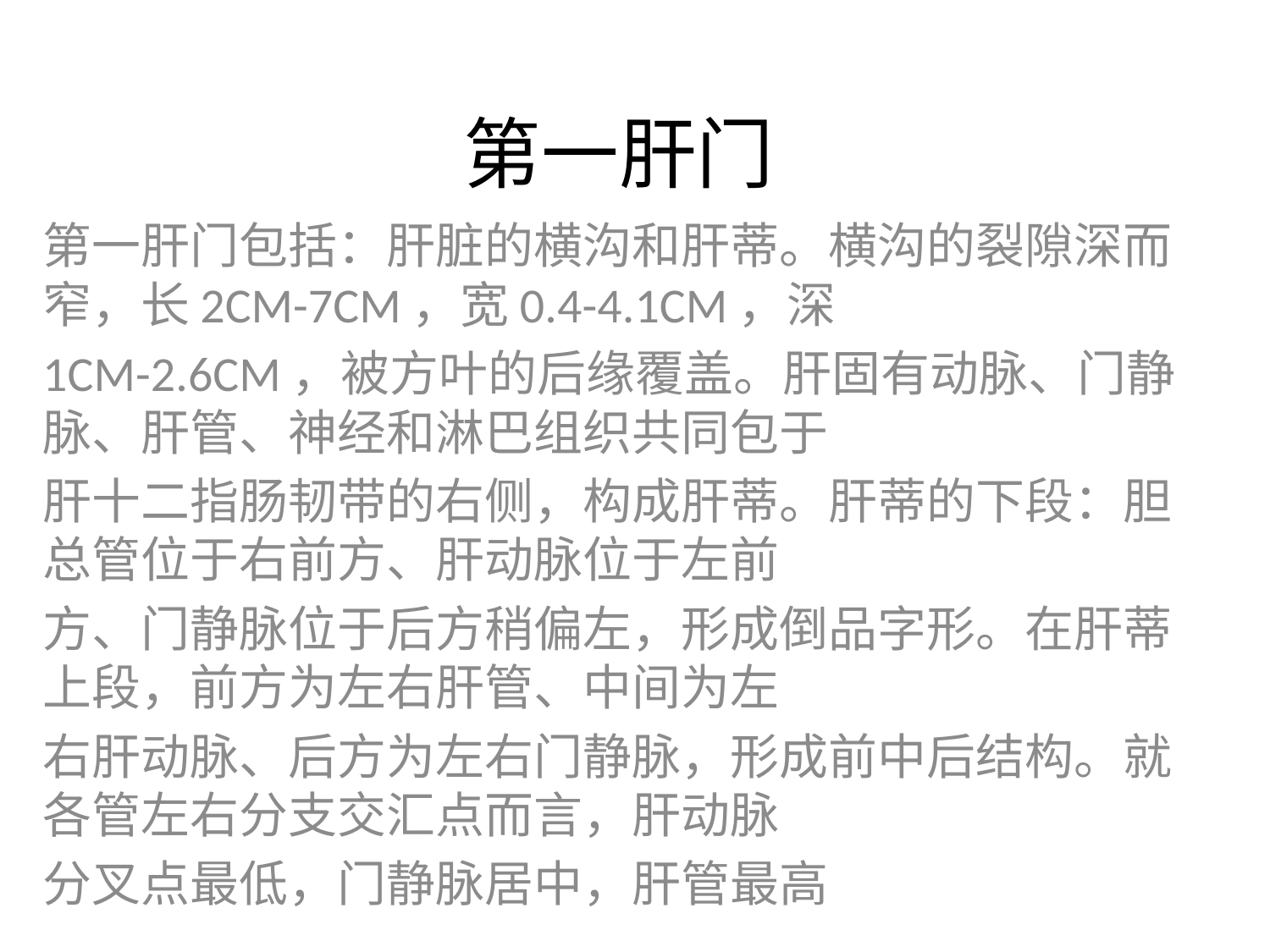

# 第一肝门
第一肝门包括：肝脏的横沟和肝蒂。横沟的裂隙深而窄，长2CM-7CM，宽0.4-4.1CM，深
1CM-2.6CM，被方叶的后缘覆盖。肝固有动脉、门静脉、肝管、神经和淋巴组织共同包于
肝十二指肠韧带的右侧，构成肝蒂。肝蒂的下段：胆总管位于右前方、肝动脉位于左前
方、门静脉位于后方稍偏左，形成倒品字形。在肝蒂上段，前方为左右肝管、中间为左
右肝动脉、后方为左右门静脉，形成前中后结构。就各管左右分支交汇点而言，肝动脉
分叉点最低，门静脉居中，肝管最高